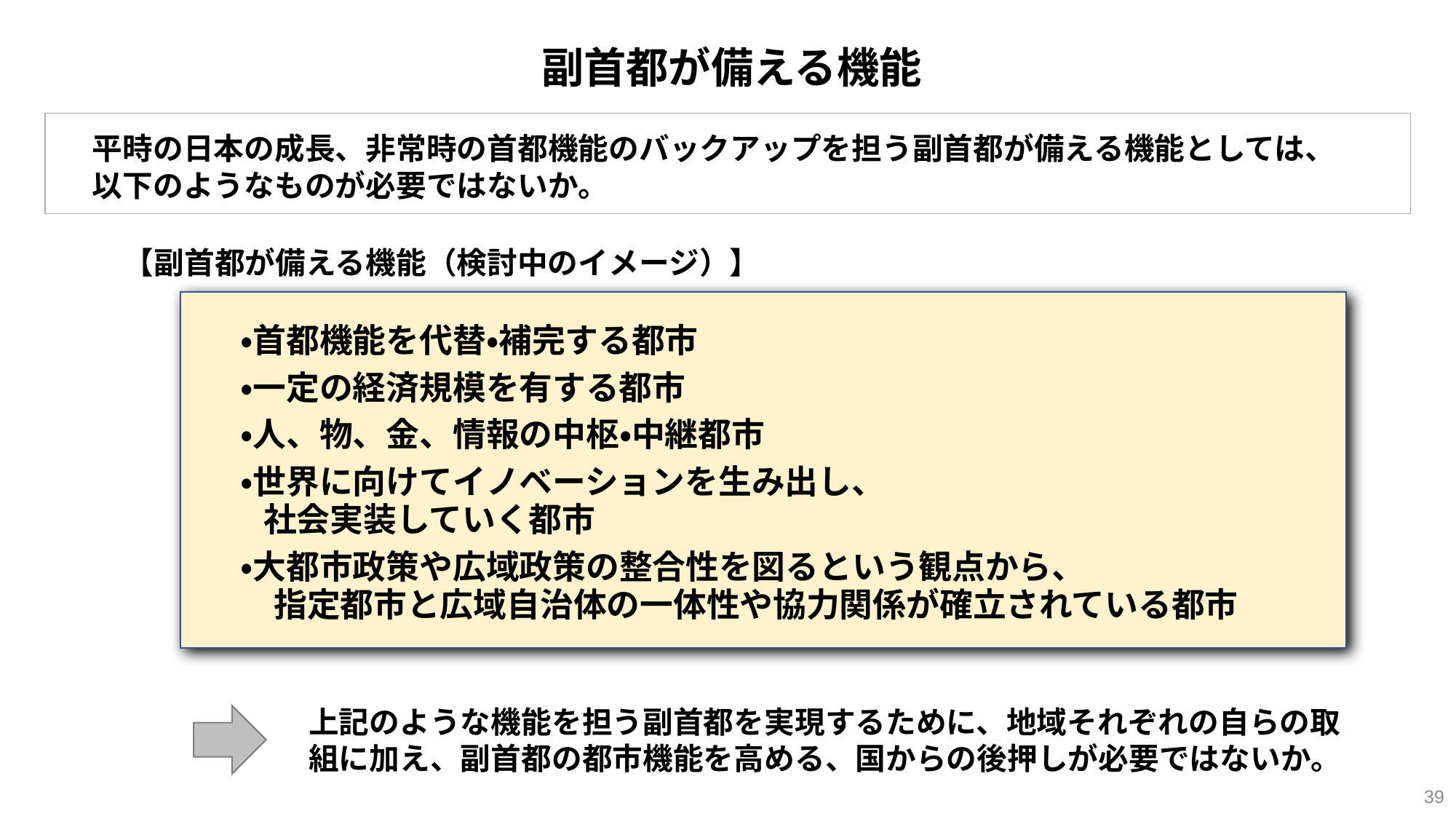

副首都が備える機能

平時の日本の成長、非常時の首都機能のバックアップを担う副首都が備える機能としては、
以下のようなものが必要ではないか。
【副首都が備える機能（検討中のイメージ）】

・首都機能を代替・補完する都市
・一定の経済規模を有する都市
・人、物、金、情報の中枢・中継都市
・世界に向けてイノベーションを生み出し、
   社会実装していく都市
・大都市政策や広域政策の整合性を図るという観点から、
　指定都市と広域自治体の一体性や協力関係が確立されている都市
上記のような機能を担う副首都を実現するために、地域それぞれの自らの取組に加え、副首都の都市機能を高める、国からの後押しが必要ではないか。

39